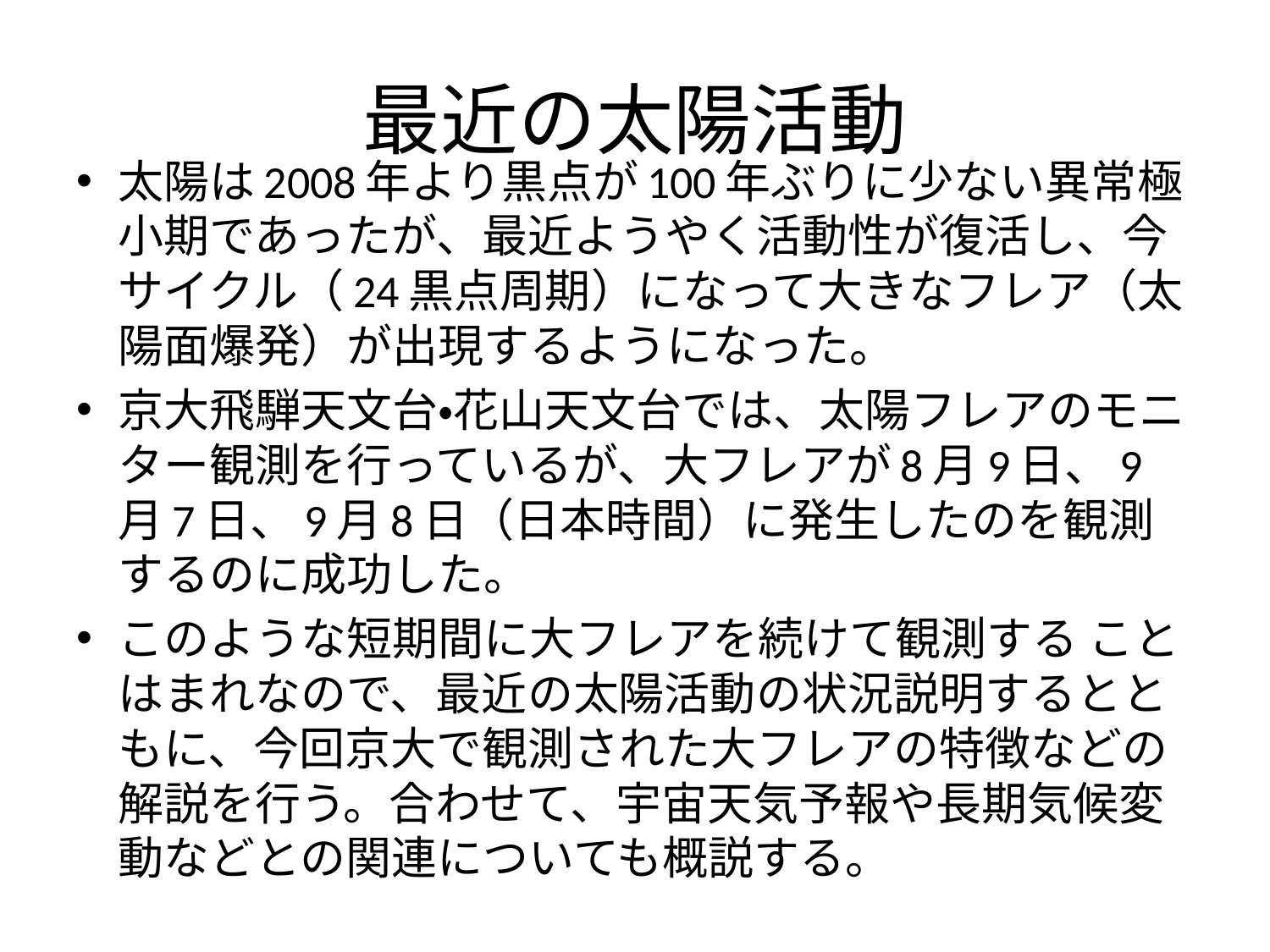

# 最近の太陽活動
太陽は2008年より黒点が100年ぶりに少ない異常極小期であったが、最近ようやく活動性が復活し、今サイクル（24黒点周期）になって大きなフレア（太陽面爆発）が出現するようになった。
京大飛騨天文台・花山天文台では、太陽フレアのモニター観測を行っているが、大フレアが8月9日、9月7日、9月8日（日本時間）に発生したのを観測するのに成功した。
このような短期間に大フレアを続けて観測する ことはまれなので、最近の太陽活動の状況説明するとともに、今回京大で観測された大フレアの特徴などの解説を行う。合わせて、宇宙天気予報や長期気候変動などとの関連についても概説する。